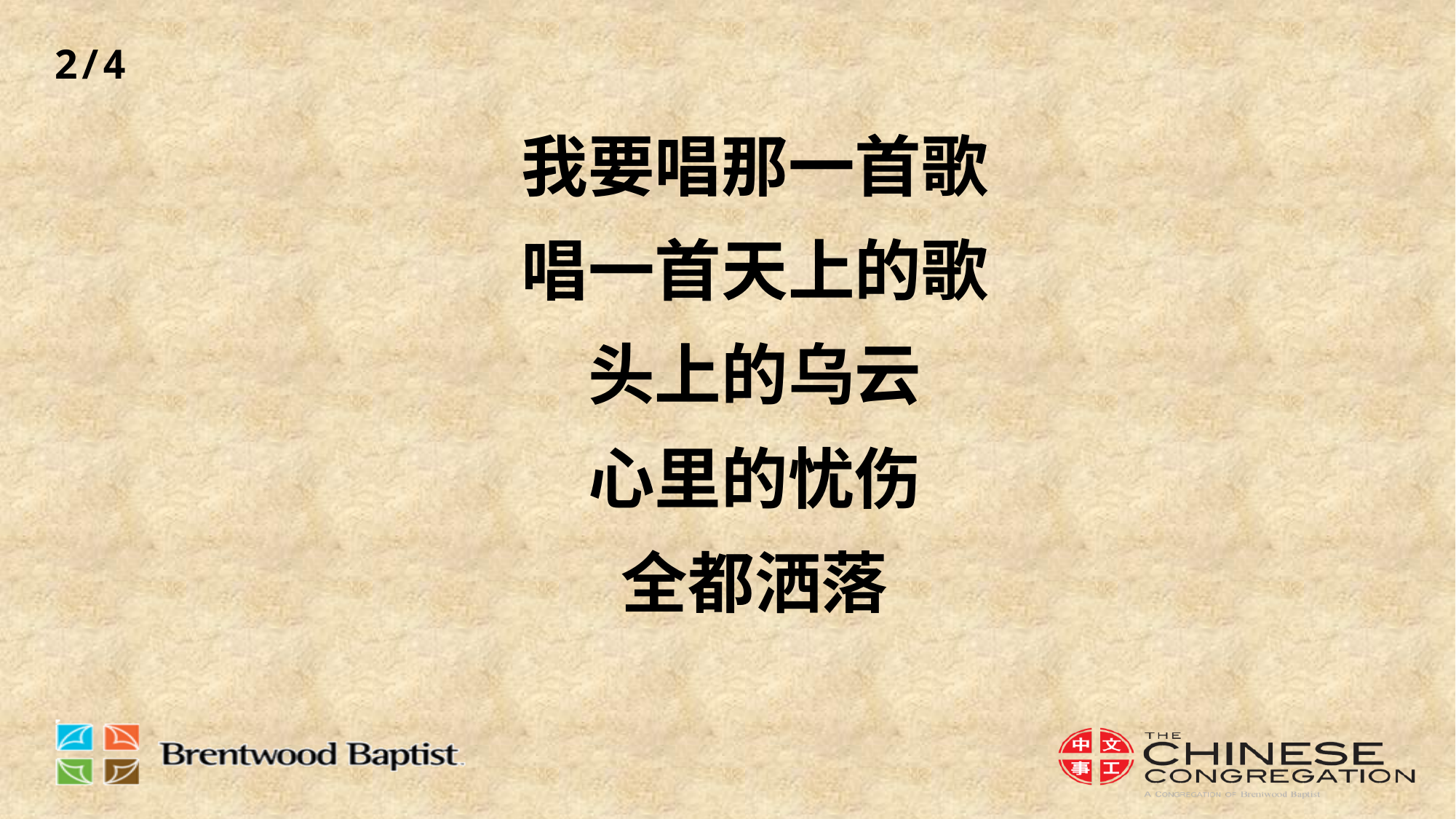

2/4
# 我要唱那一首歌 唱一首天上的歌 头上的乌云 心里的忧伤 全都洒落